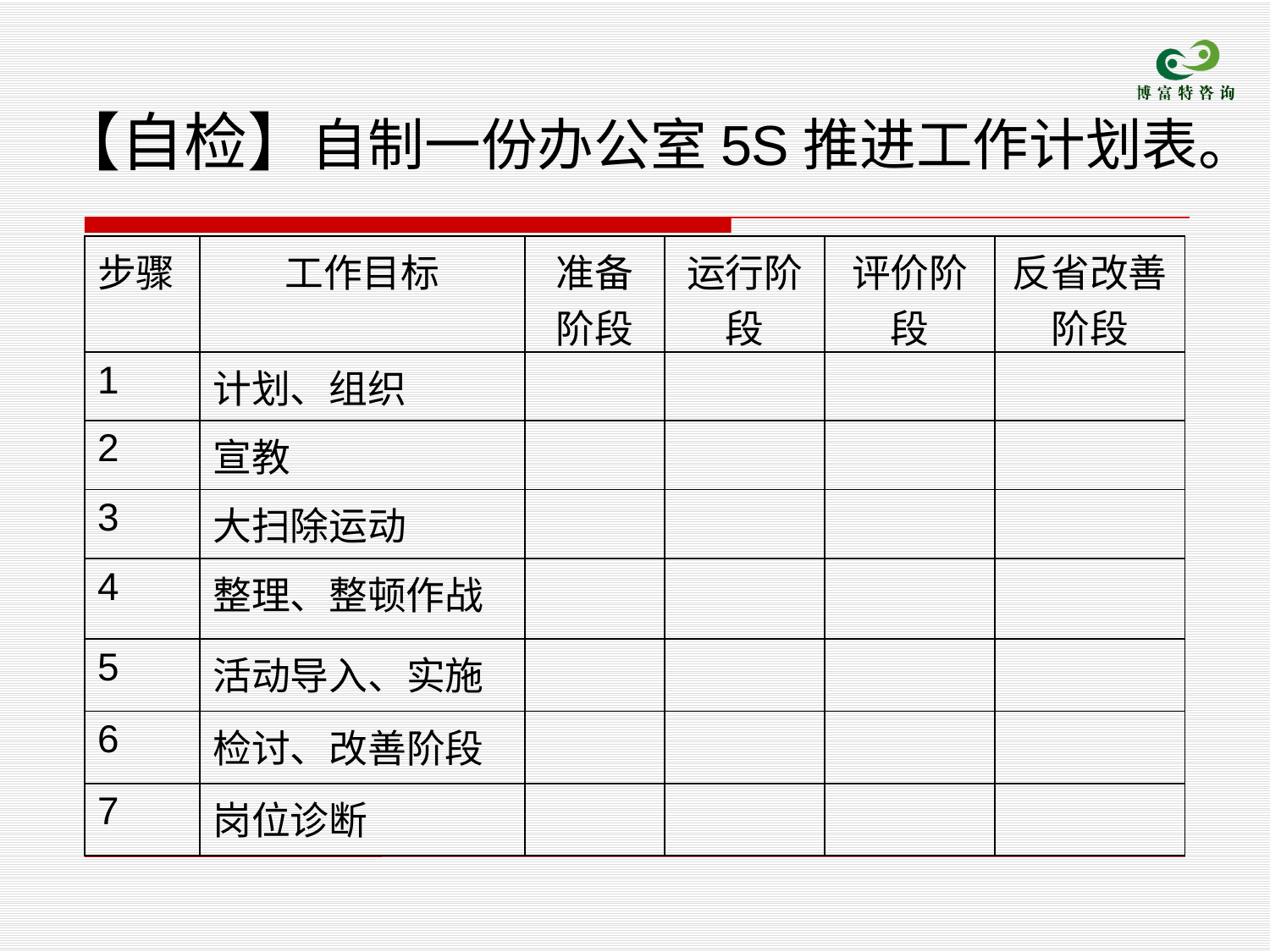

【自检】自制一份办公室5S推进工作计划表。
| 步骤 | 工作目标 | 准备阶段 | 运行阶段 | 评价阶段 | 反省改善阶段 |
| --- | --- | --- | --- | --- | --- |
| 1 | 计划、组织 |  |  |  |  |
| 2 | 宣教 |  |  |  |  |
| 3 | 大扫除运动 |  |  |  |  |
| 4 | 整理、整顿作战 |  |  |  |  |
| 5 | 活动导入、实施 |  |  |  |  |
| 6 | 检讨、改善阶段 |  |  |  |  |
| 7 | 岗位诊断 |  |  |  |  |
338